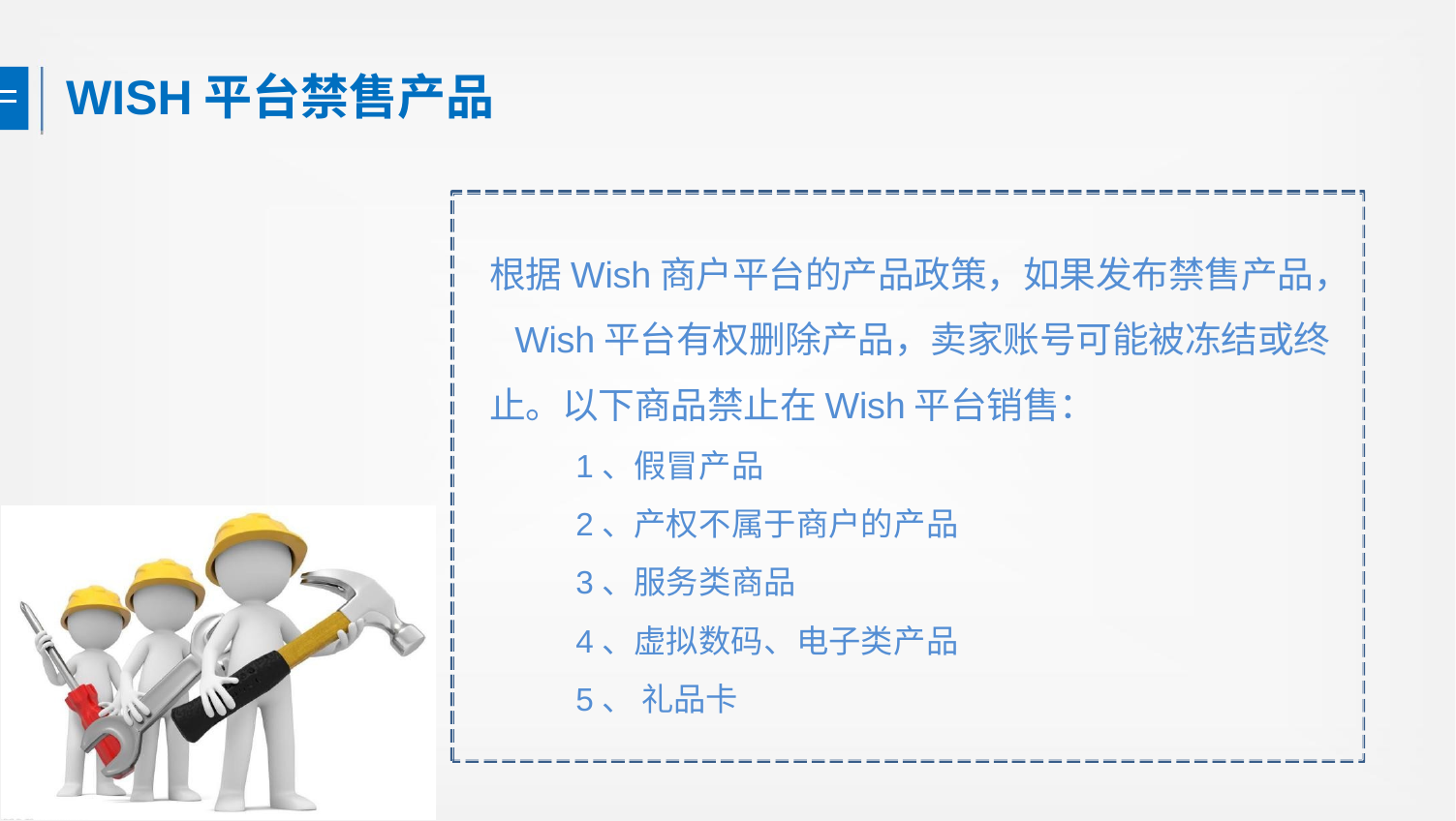

# WISH平台禁售产品

根据Wish商户平台的产品政策，如果发布禁售产品，  Wish平台有权删除产品，卖家账号可能被冻结或终 止。以下商品禁止在Wish平台销售：
1、假冒产品
2、产权不属于商户的产品
3、服务类商品
4、虚拟数码、电子类产品
5、 礼品卡